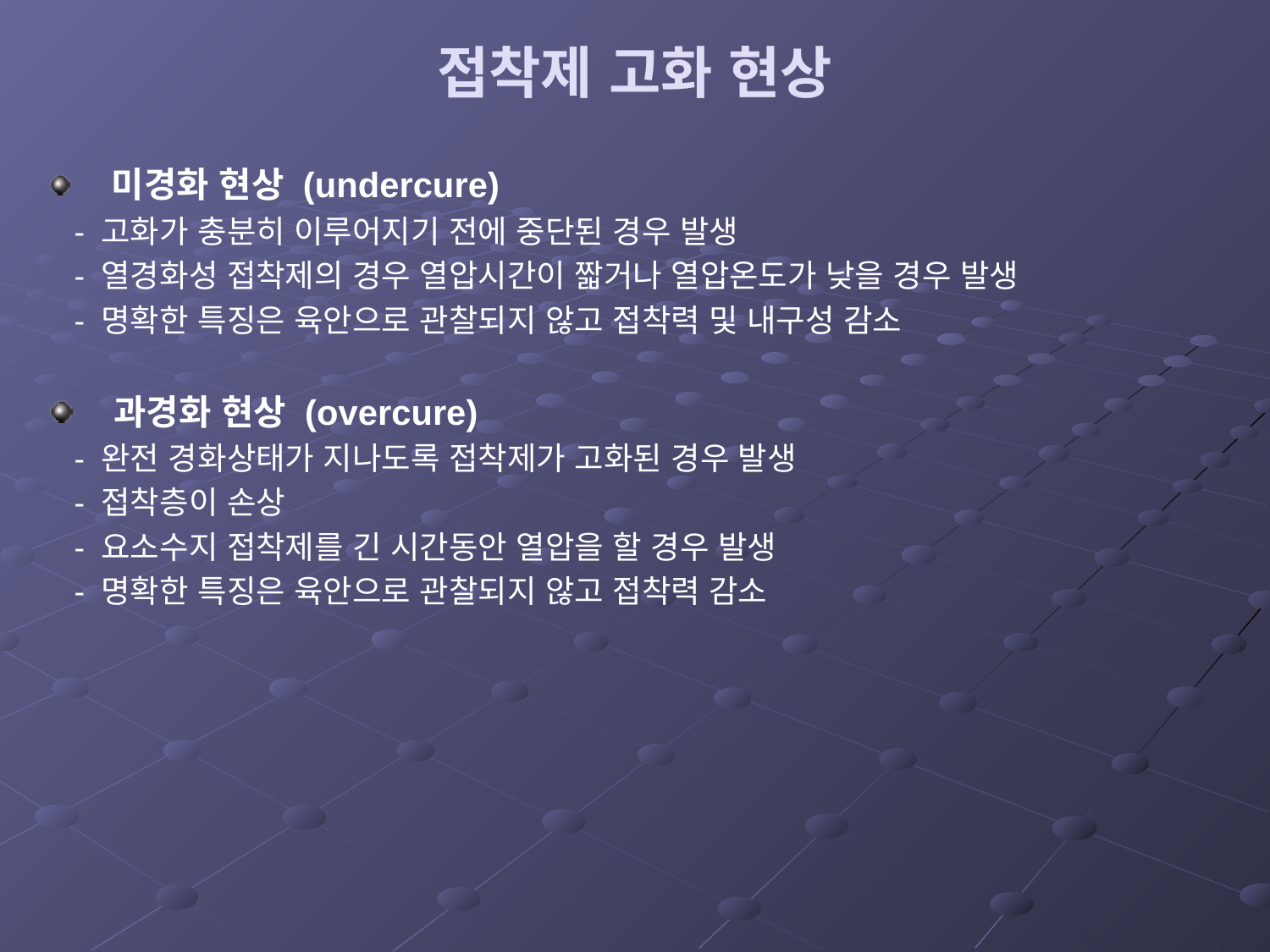

# 접착제 고화 현상
 미경화 현상 (undercure)
   - 고화가 충분히 이루어지기 전에 중단된 경우 발생
   - 열경화성 접착제의 경우 열압시간이 짧거나 열압온도가 낮을 경우 발생
   - 명확한 특징은 육안으로 관찰되지 않고 접착력 및 내구성 감소

 과경화 현상 (overcure)
   - 완전 경화상태가 지나도록 접착제가 고화된 경우 발생
   - 접착층이 손상
   - 요소수지 접착제를 긴 시간동안 열압을 할 경우 발생
   - 명확한 특징은 육안으로 관찰되지 않고 접착력 감소